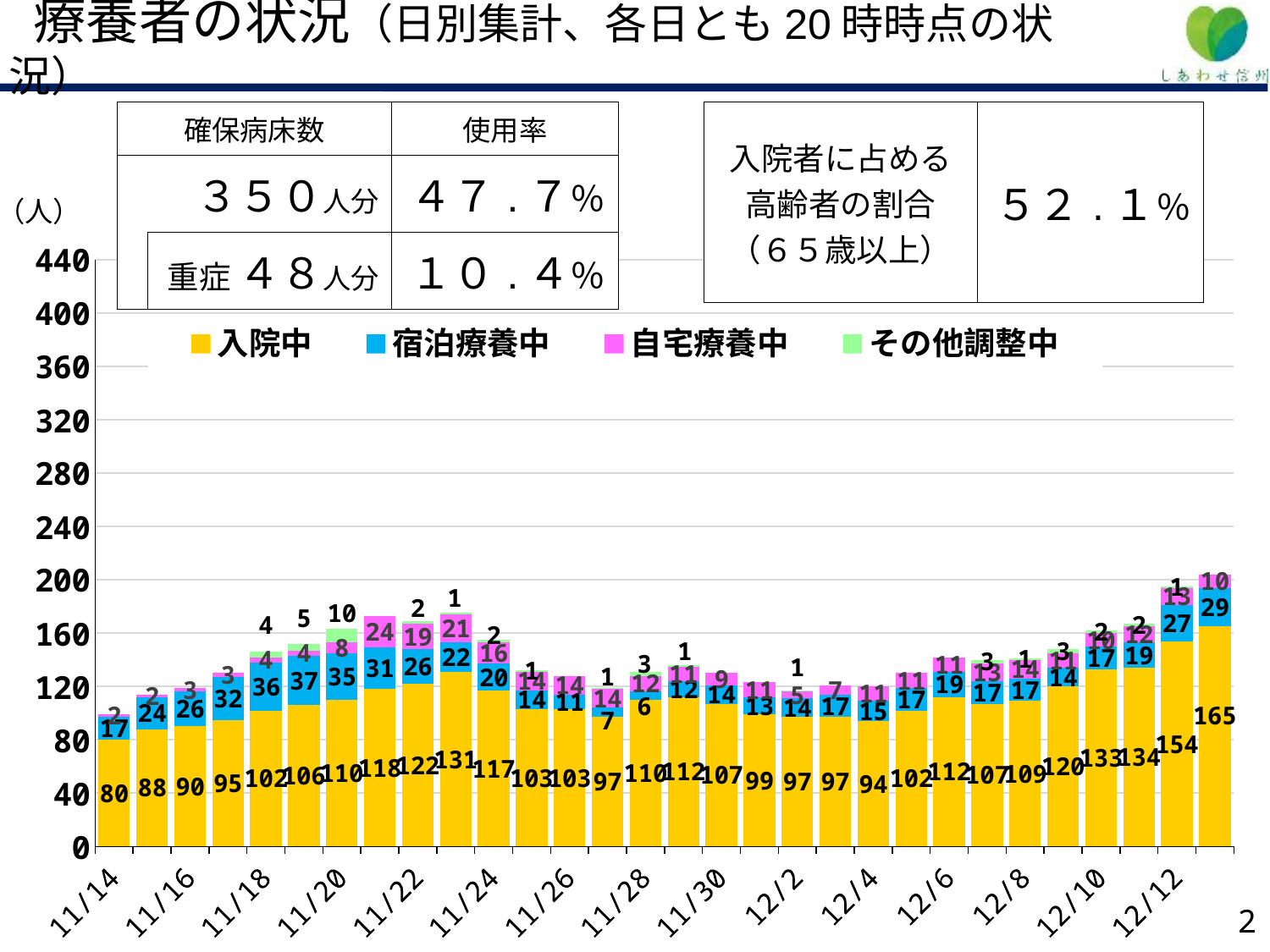

療養者の状況（日別集計、各日とも20時時点の状況）
| 確保病床数 |  | 使用率 |
| --- | --- | --- |
| ３５０人分 |  | ４７.７％ |
|  | 重症 ４８人分 | １０.４％ |
| 入院者に占める 高齢者の割合 （６５歳以上） | ５２.１％ |
| --- | --- |
入院者：１６７
（人）

### Chart

| Category | 入院中 | 宿泊療養中 | 自宅療養中 | その他調整中 | 合計 |
|---|---|---|---|---|---|
| 44149 | 80.0 | 17.0 | 2.0 | 0.0 | 99.0 |
| 44150 | 88.0 | 24.0 | 2.0 | 0.0 | 114.0 |
| 44151 | 90.0 | 26.0 | 3.0 | 0.0 | 119.0 |
| 44152 | 95.0 | 32.0 | 3.0 | 0.0 | 130.0 |
| 44153 | 102.0 | 36.0 | 4.0 | 4.0 | 146.0 |
| 44154 | 106.0 | 37.0 | 4.0 | 5.0 | 152.0 |
| 44155 | 110.0 | 35.0 | 8.0 | 10.0 | 163.0 |
| 44156 | 118.0 | 31.0 | 24.0 | 0.0 | 173.0 |
| 44157 | 122.0 | 26.0 | 19.0 | 2.0 | 169.0 |
| 44158 | 131.0 | 22.0 | 21.0 | 1.0 | 175.0 |
| 44159 | 117.0 | 20.0 | 16.0 | 2.0 | 155.0 |
| 44160 | 103.0 | 14.0 | 14.0 | 1.0 | 132.0 |
| 44161 | 103.0 | 11.0 | 14.0 | 0.0 | 128.0 |
| 44162 | 97.0 | 7.0 | 14.0 | 1.0 | 119.0 |
| 44163 | 110.0 | 6.0 | 12.0 | 3.0 | 131.0 |
| 44164 | 112.0 | 12.0 | 11.0 | 1.0 | 136.0 |
| 44165 | 107.0 | 14.0 | 9.0 | 0.0 | 130.0 |
| 44166 | 99.0 | 13.0 | 11.0 | 0.0 | 123.0 |
| 44167 | 97.0 | 14.0 | 5.0 | 1.0 | 117.0 |
| 44168 | 97.0 | 17.0 | 7.0 | 0.0 | 121.0 |
| 44169 | 94.0 | 15.0 | 11.0 | 0.0 | 120.0 |
| 44170 | 102.0 | 17.0 | 11.0 | 0.0 | 130.0 |
| 44171 | 112.0 | 19.0 | 11.0 | 0.0 | 142.0 |
| 44172 | 107.0 | 17.0 | 13.0 | 3.0 | 140.0 |
| 44173 | 109.0 | 17.0 | 14.0 | 1.0 | 141.0 |
| 44174 | 120.0 | 14.0 | 11.0 | 3.0 | 148.0 |
| 44175 | 133.0 | 17.0 | 10.0 | 2.0 | 162.0 |
| 44176 | 134.0 | 19.0 | 12.0 | 2.0 | 167.0 |
| 44177 | 154.0 | 27.0 | 13.0 | 1.0 | 195.0 |
| 44178 | 165.0 | 29.0 | 10.0 | 0.0 | 204.0 |
重症者：５
2